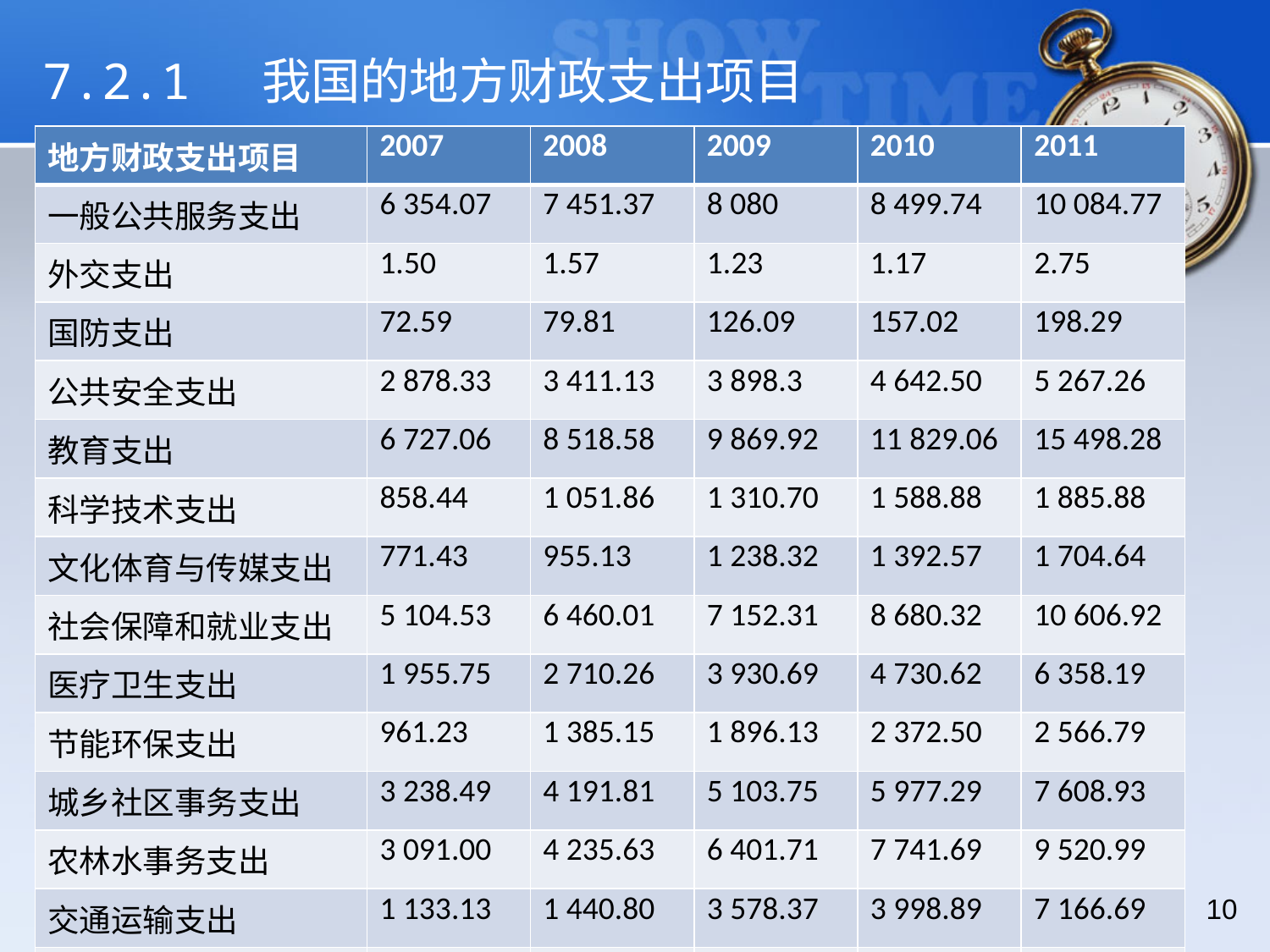

# 7.2.1  我国的地方财政支出项目
| 地方财政支出项目 | 2007 | 2008 | 2009 | 2010 | 2011 |
| --- | --- | --- | --- | --- | --- |
| 一般公共服务支出 | 6 354.07 | 7 451.37 | 8 080 | 8 499.74 | 10 084.77 |
| 外交支出 | 1.50 | 1.57 | 1.23 | 1.17 | 2.75 |
| 国防支出 | 72.59 | 79.81 | 126.09 | 157.02 | 198.29 |
| 公共安全支出 | 2 878.33 | 3 411.13 | 3 898.3 | 4 642.50 | 5 267.26 |
| 教育支出 | 6 727.06 | 8 518.58 | 9 869.92 | 11 829.06 | 15 498.28 |
| 科学技术支出 | 858.44 | 1 051.86 | 1 310.70 | 1 588.88 | 1 885.88 |
| 文化体育与传媒支出 | 771.43 | 955.13 | 1 238.32 | 1 392.57 | 1 704.64 |
| 社会保障和就业支出 | 5 104.53 | 6 460.01 | 7 152.31 | 8 680.32 | 10 606.92 |
| 医疗卫生支出 | 1 955.75 | 2 710.26 | 3 930.69 | 4 730.62 | 6 358.19 |
| 节能环保支出 | 961.23 | 1 385.15 | 1 896.13 | 2 372.50 | 2 566.79 |
| 城乡社区事务支出 | 3 238.49 | 4 191.81 | 5 103.75 | 5 977.29 | 7 608.93 |
| 农林水事务支出 | 3 091.00 | 4 235.63 | 6 401.71 | 7 741.69 | 9 520.99 |
| 交通运输支出 | 1 133.13 | 1 440.80 | 3 578.37 | 3 998.89 | 7 166.69 |
| 其它支出 | 5 191.74 | 7 355.38 | 8 456.62 | 12 272.18 | 14 263.30 |
| 地方财政支出合计 | 38 339.29 | 4 9248.49 | 61 044.14 | 73 884.43 | 92 733.68 |
2018/12/13
10